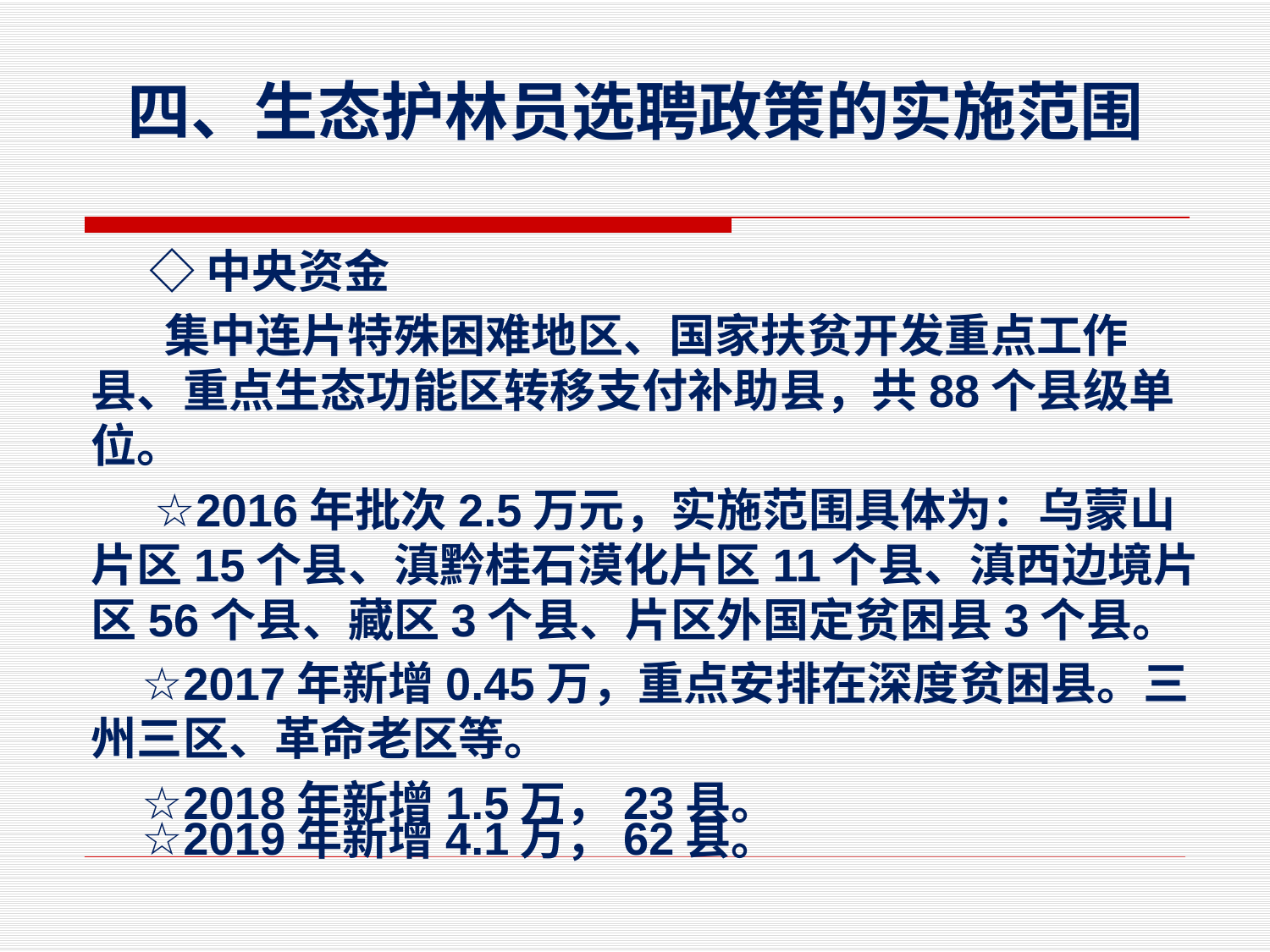

# 四、生态护林员选聘政策的实施范围
      ◇中央资金
      集中连片特殊困难地区、国家扶贫开发重点工作县、重点生态功能区转移支付补助县，共88个县级单位。
     ☆2016年批次2.5万元，实施范围具体为：乌蒙山片区15个县、滇黔桂石漠化片区11个县、滇西边境片区56个县、藏区3个县、片区外国定贫困县3个县。
    ☆2017年新增0.45万，重点安排在深度贫困县。三州三区、革命老区等。
    ☆2018年新增1.5万，23县。
    ☆2019年新增4.1万，62县。